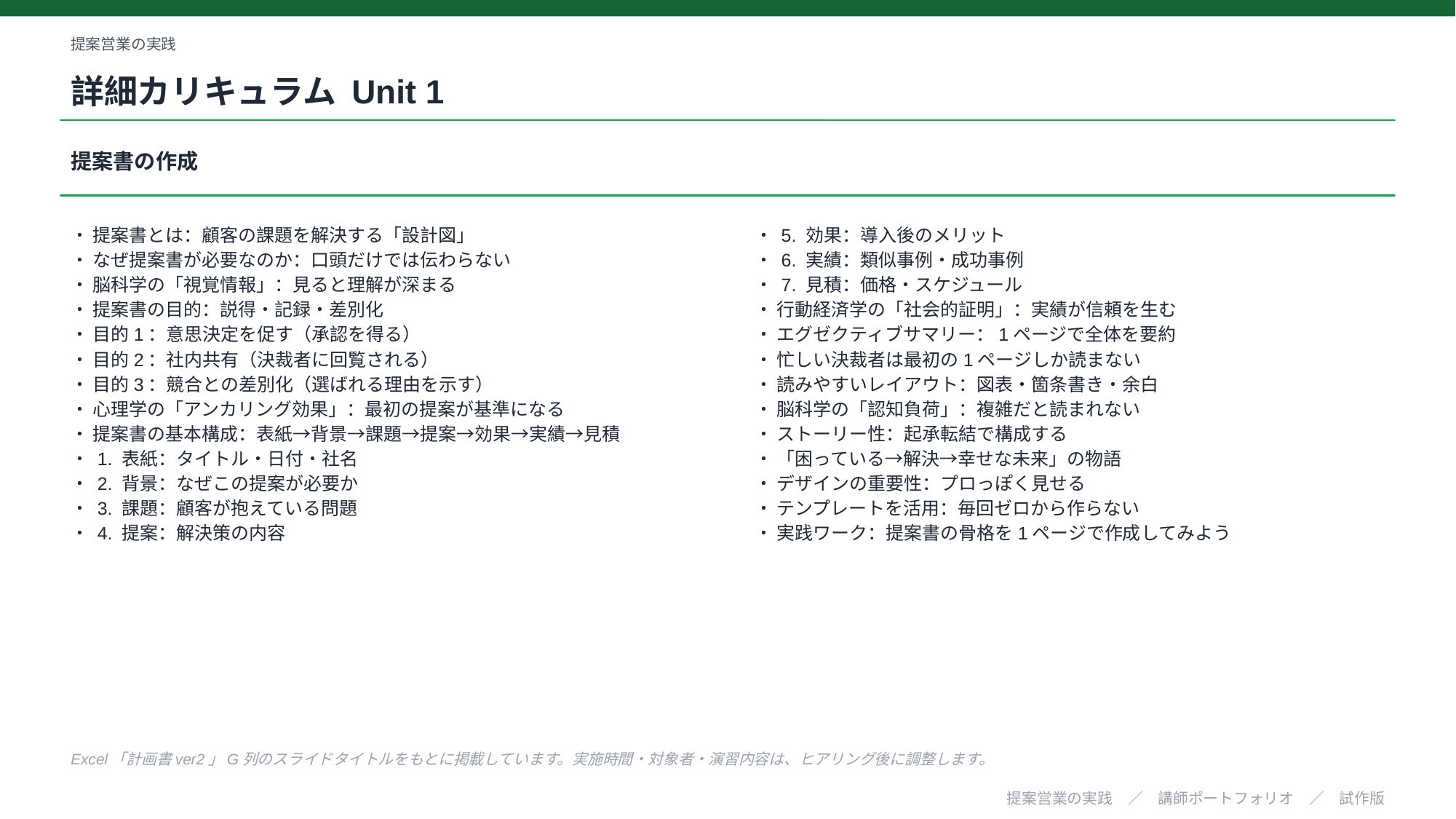

提案営業の実践
詳細カリキュラム Unit 1

提案書の作成

・ 提案書とは：顧客の課題を解決する「設計図」
・ なぜ提案書が必要なのか：口頭だけでは伝わらない
・ 脳科学の「視覚情報」：見ると理解が深まる
・ 提案書の目的：説得・記録・差別化
・ 目的1：意思決定を促す（承認を得る）
・ 目的2：社内共有（決裁者に回覧される）
・ 目的3：競合との差別化（選ばれる理由を示す）
・ 心理学の「アンカリング効果」：最初の提案が基準になる
・ 提案書の基本構成：表紙→背景→課題→提案→効果→実績→見積
・ 1. 表紙：タイトル・日付・社名
・ 2. 背景：なぜこの提案が必要か
・ 3. 課題：顧客が抱えている問題
・ 4. 提案：解決策の内容
・ 5. 効果：導入後のメリット
・ 6. 実績：類似事例・成功事例
・ 7. 見積：価格・スケジュール
・ 行動経済学の「社会的証明」：実績が信頼を生む
・ エグゼクティブサマリー：1ページで全体を要約
・ 忙しい決裁者は最初の1ページしか読まない
・ 読みやすいレイアウト：図表・箇条書き・余白
・ 脳科学の「認知負荷」：複雑だと読まれない
・ ストーリー性：起承転結で構成する
・ 「困っている→解決→幸せな未来」の物語
・ デザインの重要性：プロっぽく見せる
・ テンプレートを活用：毎回ゼロから作らない
・ 実践ワーク：提案書の骨格を1ページで作成してみよう
Excel「計画書ver2」G列のスライドタイトルをもとに掲載しています。実施時間・対象者・演習内容は、ヒアリング後に調整します。
提案営業の実践　／　講師ポートフォリオ　／　試作版